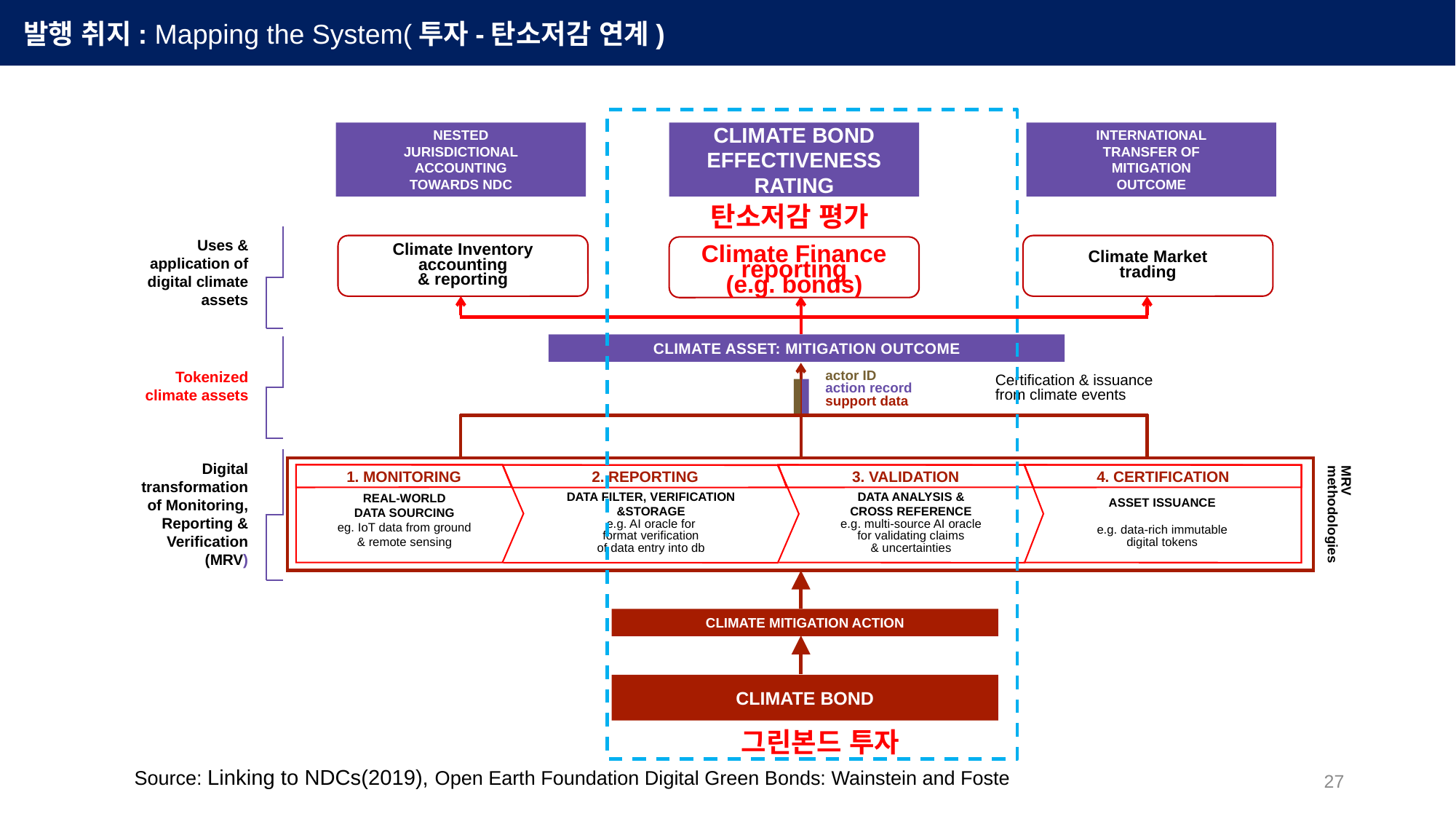

발행 취지: Mapping the System(투자-탄소저감 연계)

NESTED
JURISDICTIONAL
ACCOUNTING
TOWARDS NDC
CLIMATE BOND
EFFECTIVENESS
RATING
INTERNATIONAL
TRANSFER OF
MITIGATION
OUTCOME
탄소저감 평가
Uses &
application of
digital climate
assets
Climate Inventory
accounting
& reporting
Climate Market
trading

Climate Finance
reporting
(e.g. bonds)
CLIMATE ASSET: MITIGATION OUTCOME
actor ID
Tokenized
climate assets
Certification & issuance
from climate events
action record

support data
Digital
transformation
of Monitoring,
Reporting &
Verification
(MRV)

REAL-WORLD
DATA SOURCING
eg. IoT data from ground
& remote sensing
1. MONITORING
3. VALIDATION
DATA ANALYSIS &
CROSS REFERENCE
e.g. multi-source AI oracle
for validating claims
& uncertainties
ASSET ISSUANCE

e.g. data-rich immutable
digital tokens
4. CERTIFICATION
2. REPORTING
DATA FILTER, VERIFICATION
&STORAGE
e.g. AI oracle for
format verification
of data entry into db
MRV
methodologies
CLIMATE MITIGATION ACTION
CLIMATE BOND
 그린본드 투자
27
Source: Linking to NDCs(2019), Open Earth Foundation Digital Green Bonds: Wainstein and Foste